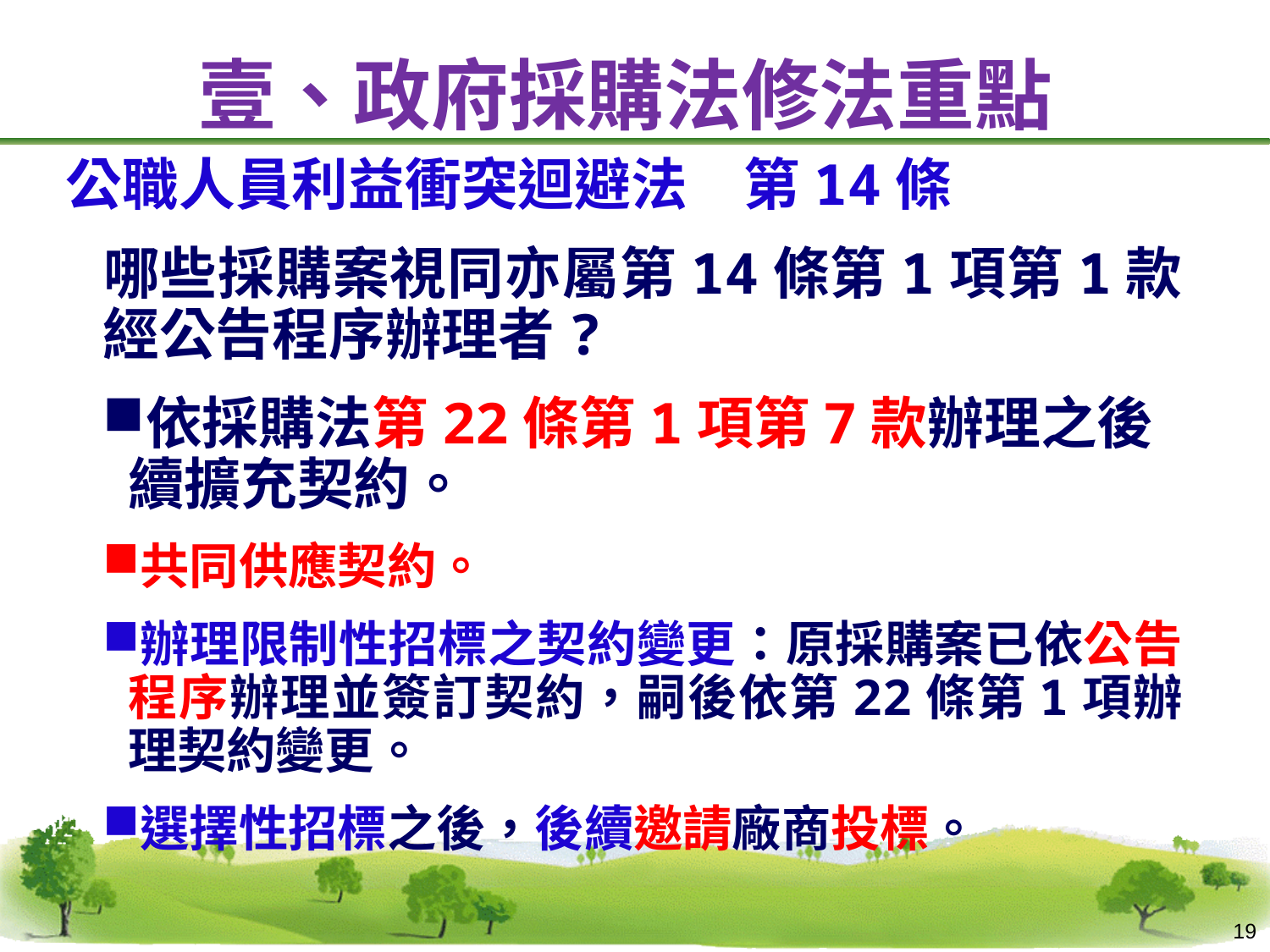

壹、政府採購法修法重點
公職人員利益衝突迴避法　第14條
哪些採購案視同亦屬第14條第1項第1款經公告程序辦理者?
依採購法第22條第1項第7款辦理之後續擴充契約。
共同供應契約。
辦理限制性招標之契約變更：原採購案已依公告程序辦理並簽訂契約，嗣後依第22條第1項辦理契約變更。
選擇性招標之後，後續邀請廠商投標。

19